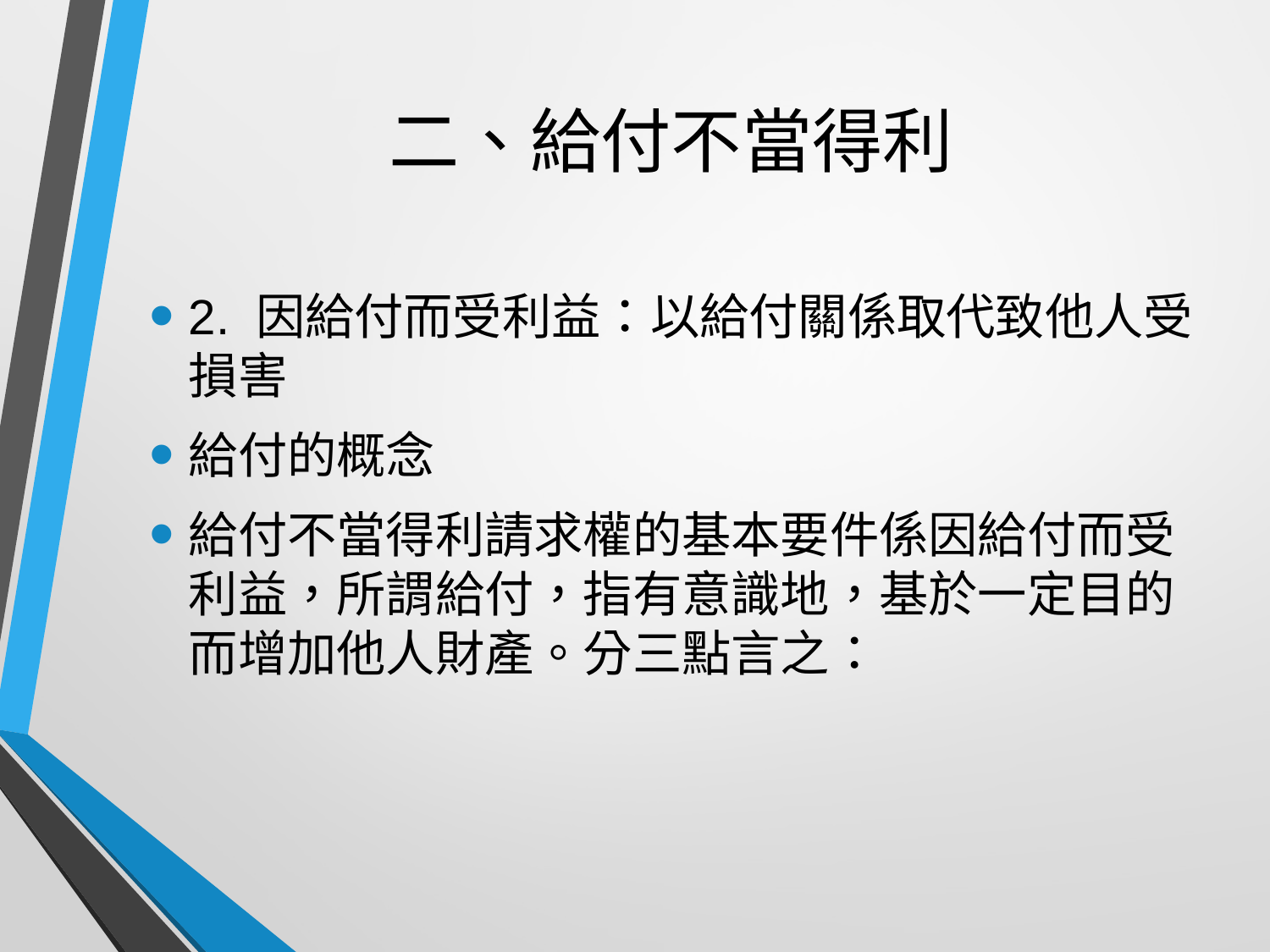

# 二、給付不當得利
2. 因給付而受利益：以給付關係取代致他人受損害
給付的概念
給付不當得利請求權的基本要件係因給付而受利益，所謂給付，指有意識地，基於一定目的而增加他人財產。分三點言之：